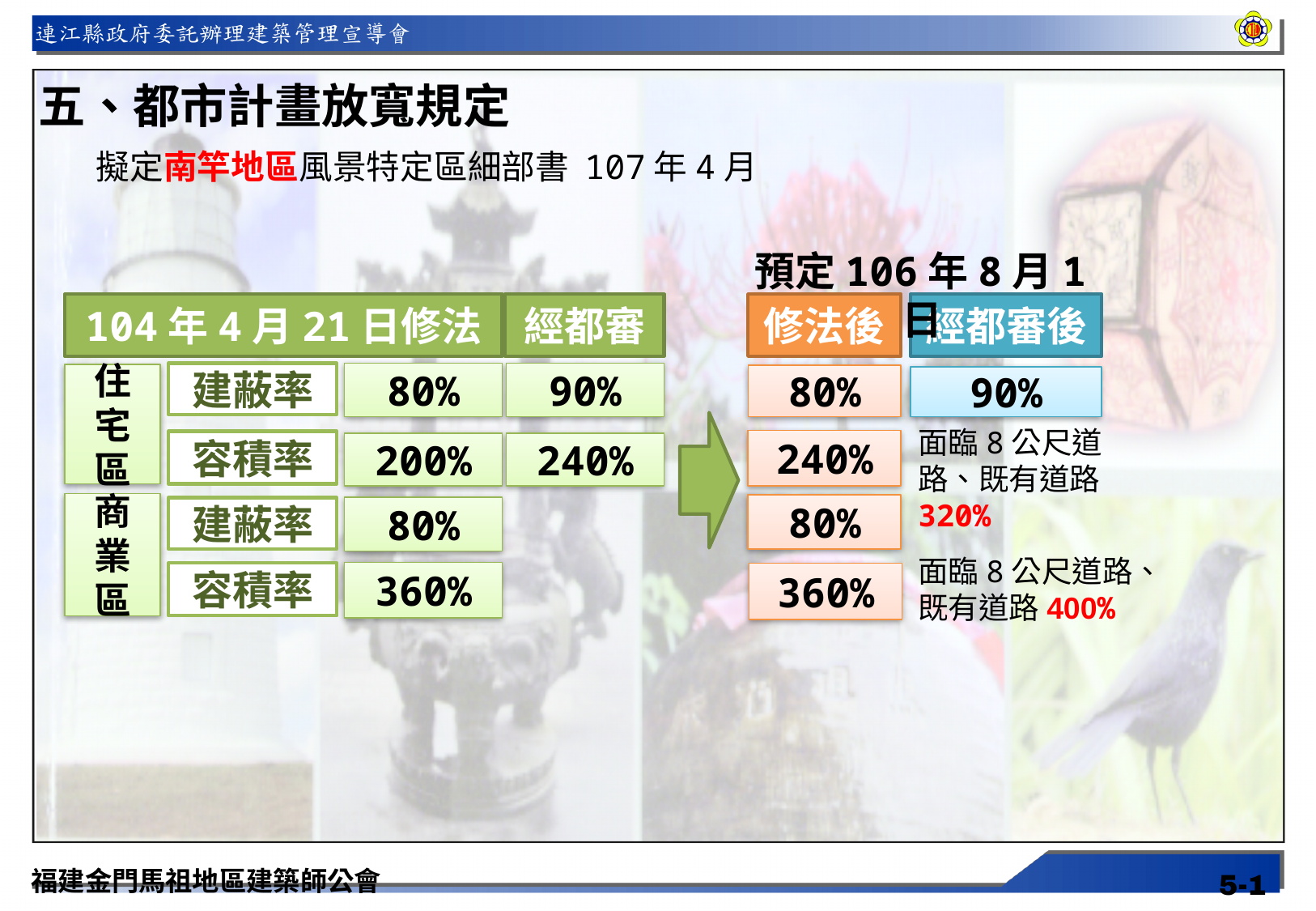

五、都市計畫放寬規定
擬定南竿地區風景特定區細部書 107年4月
預定106年8月1日
修法後
經都審後
104年4月21日修法
經都審
建蔽率
80%
90%
住宅區
80%
90%

面臨8公尺道路、既有道路320%
240%
容積率
200%
240%
商業區
80%
80%
建蔽率
面臨8公尺道路、既有道路400%
360%
容積率
360%
福建金門馬祖地區建築師公會
5-1